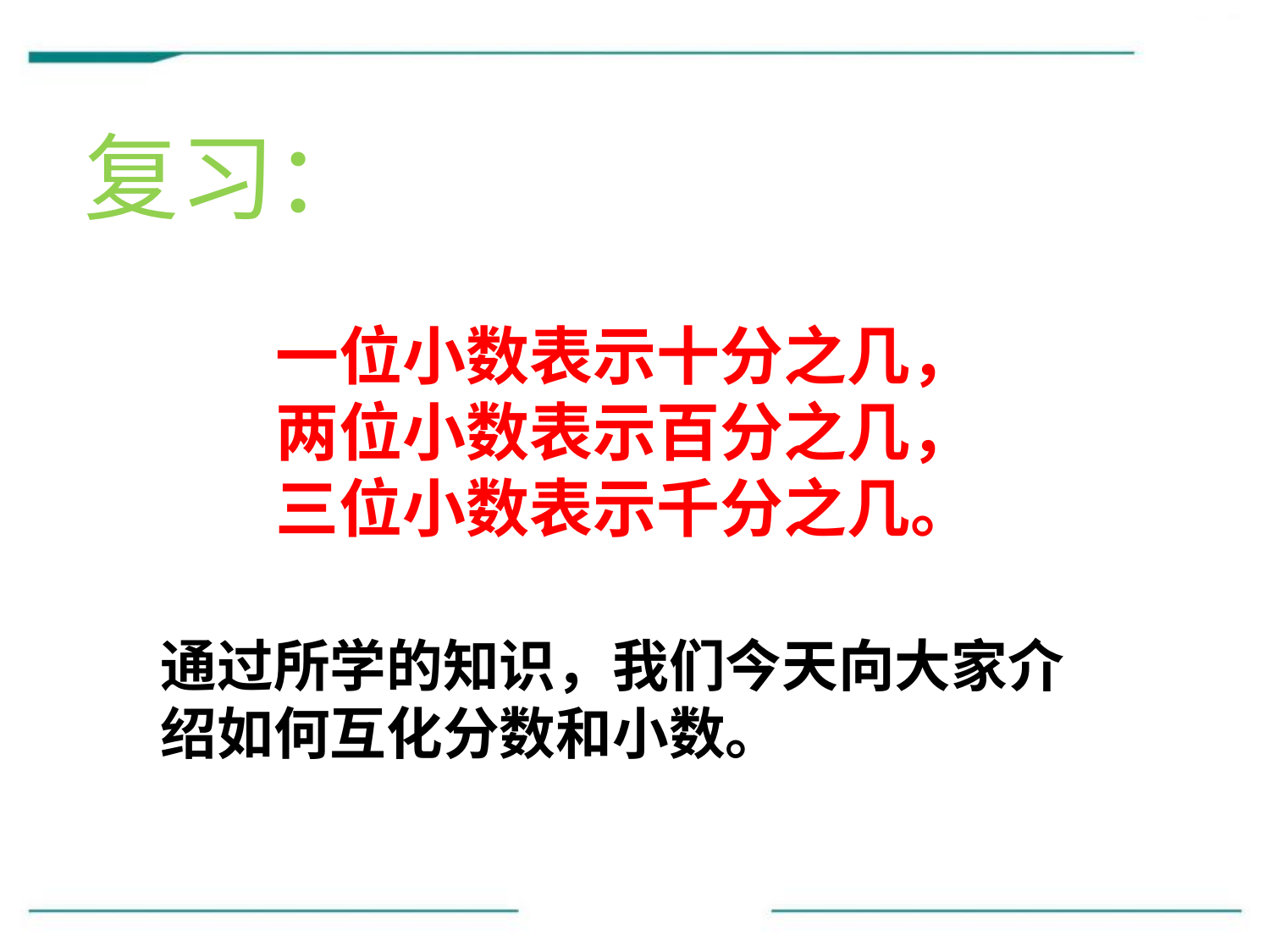

复习：
一位小数表示十分之几，
两位小数表示百分之几，
三位小数表示千分之几。
通过所学的知识，我们今天向大家介绍如何互化分数和小数。